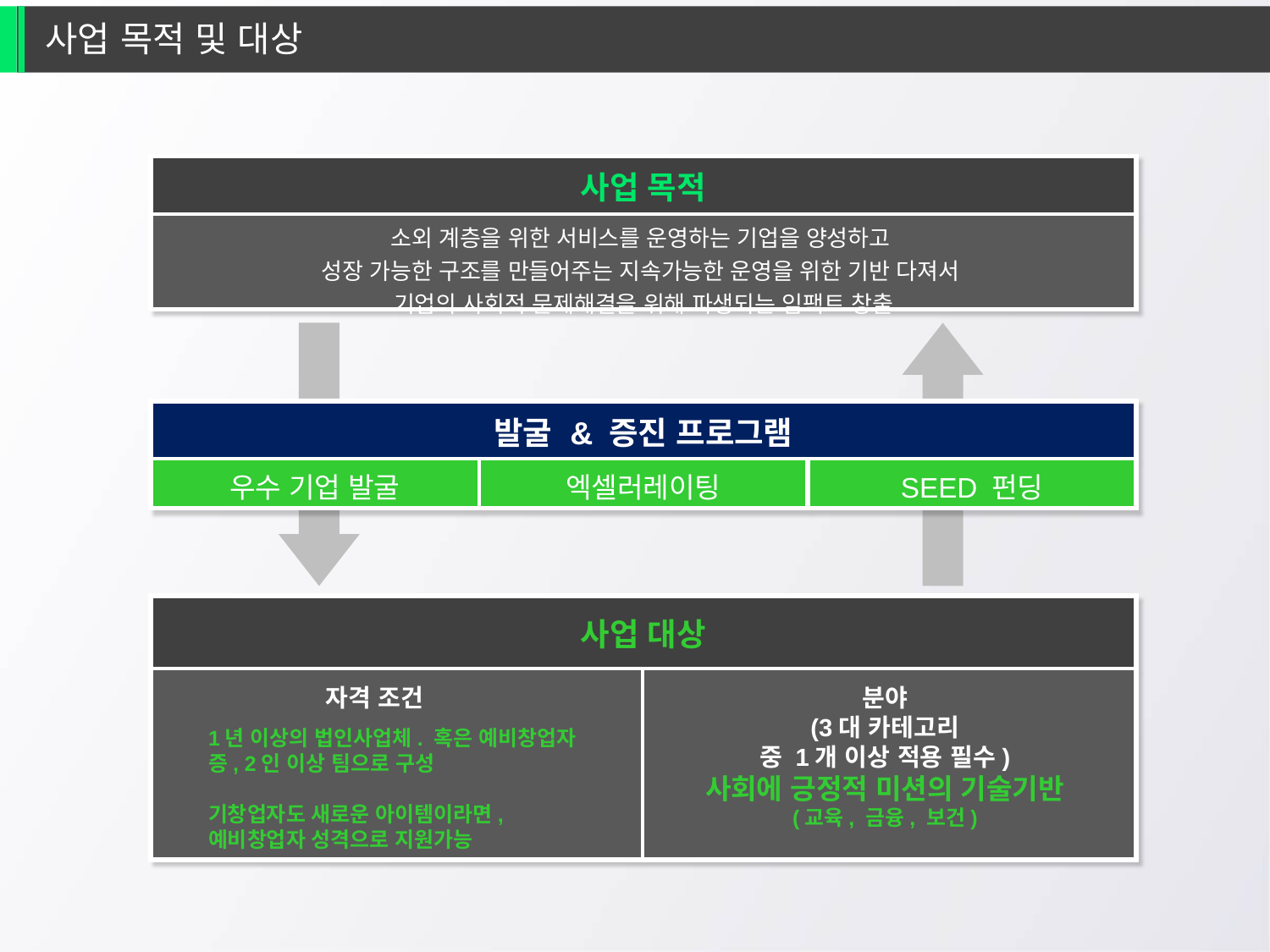

사업 목적 및 대상
| 사업 목적 |
| --- |
| 소외 계층을 위한 서비스를 운영하는 기업을 양성하고 성장 가능한 구조를 만들어주는 지속가능한 운영을 위한 기반 다져서 기업의 사회적 문제해결을 위해 파생되는 임팩트 창출 |
| 발굴 & 증진 프로그램 |  |  |
| --- | --- | --- |
| 우수 기업 발굴 | 엑셀러레이팅 | SEED 펀딩 |

| 사업 대상 |  |
| --- | --- |
|  |  |
자격 조건
분야
(3대 카테고리
중 1개 이상 적용 필수)
사회에 긍정적 미션의 기술기반
(교육, 금융, 보건)
1년 이상의 법인사업체. 혹은 예비창업자
증, 2인 이상 팀으로 구성

기창업자도 새로운 아이템이라면,
예비창업자 성격으로 지원가능